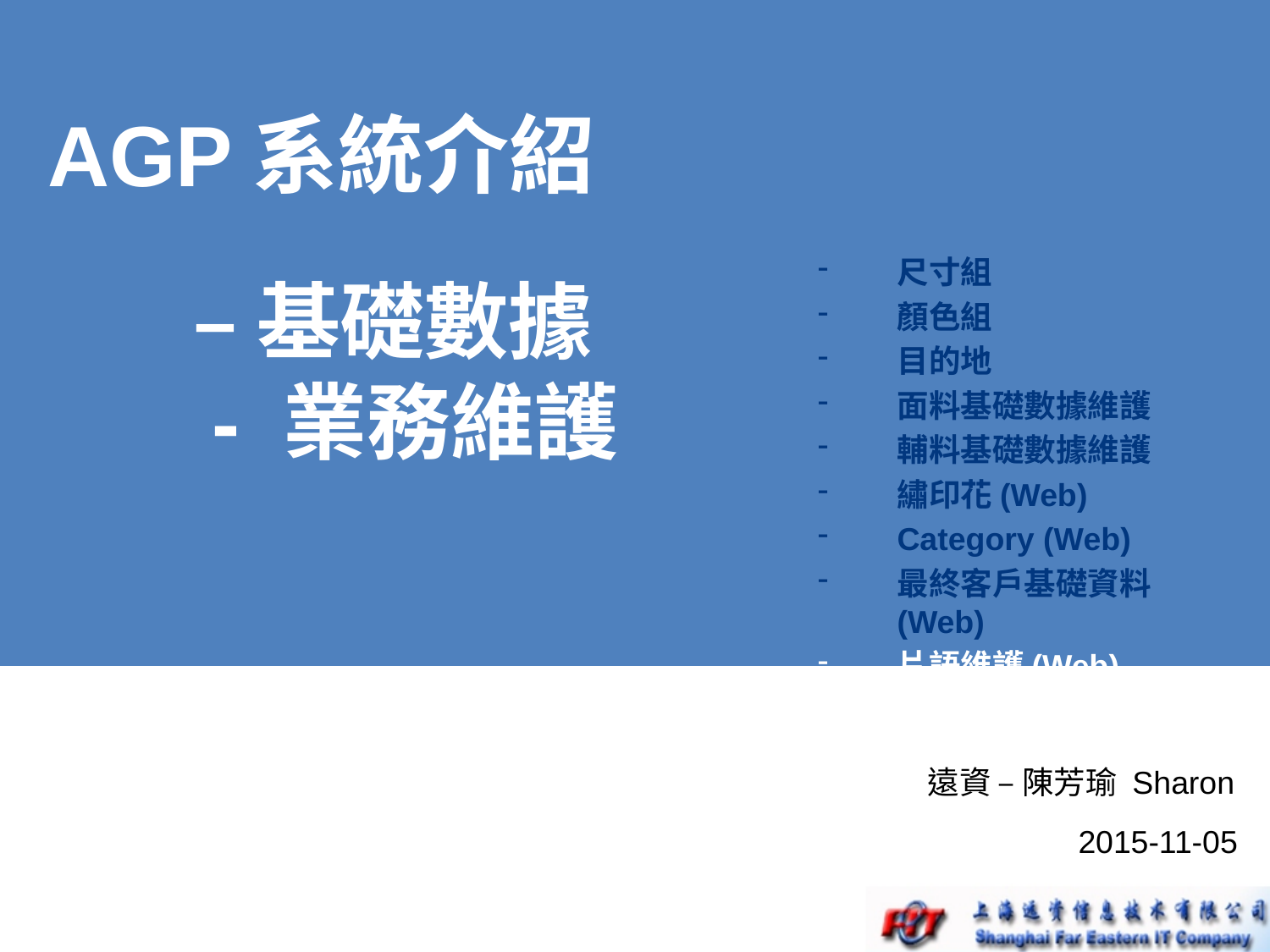

# AGP系統介紹 – 基礎數據 - 業務維護
尺寸組
顏色組
目的地
面料基礎數據維護
輔料基礎數據維護
繡印花(Web)
Category (Web)
最終客戶基礎資料(Web)
片語維護(Web)
遠資 – 陳芳瑜 Sharon
                 2015-11-05